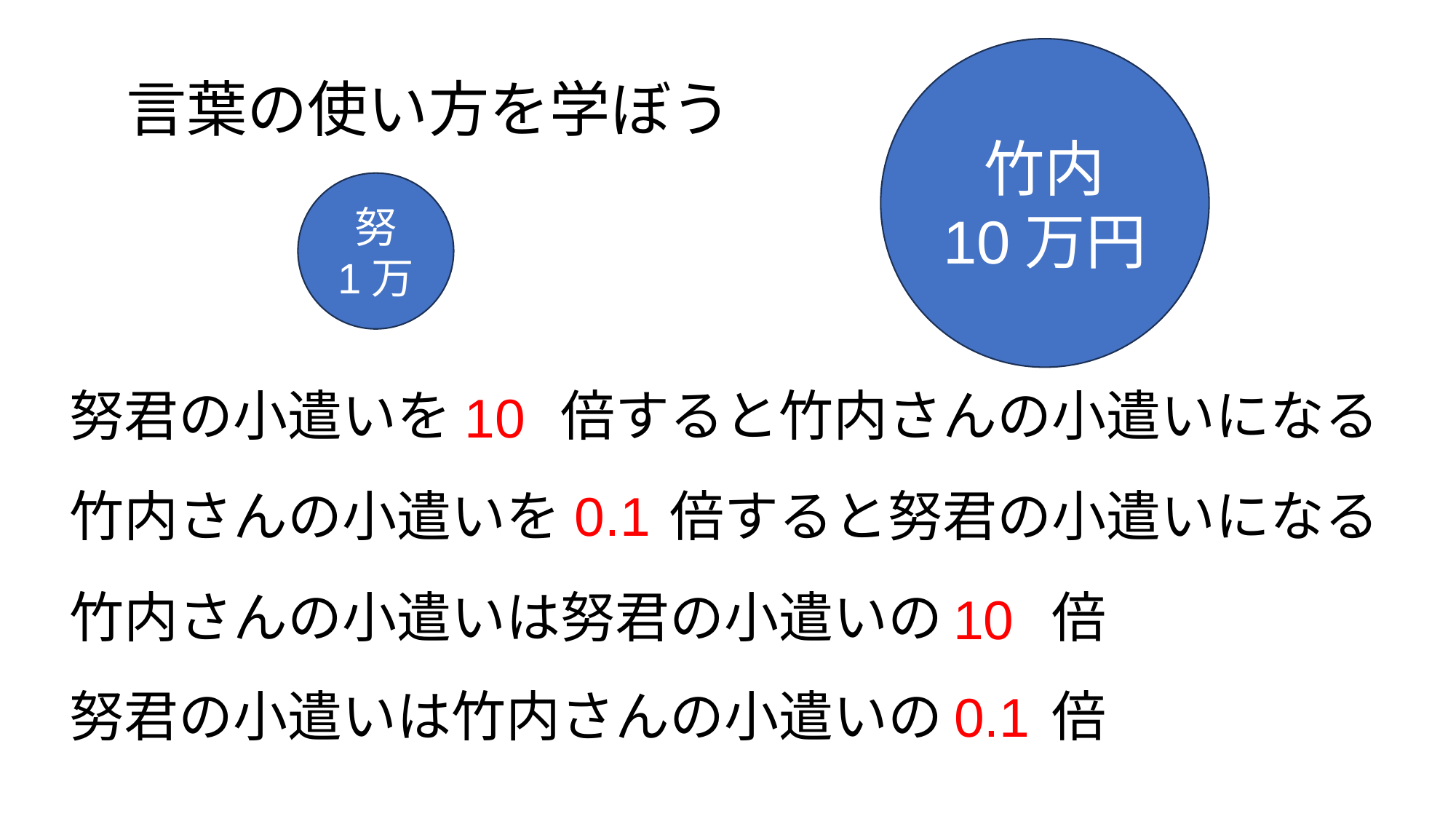

竹内
10万円
言葉の使い方を学ぼう
努
1万
努君の小遣いを　　倍すると竹内さんの小遣いになる
10
0.1
竹内さんの小遣いを　　倍すると努君の小遣いになる
竹内さんの小遣いは努君の小遣いの　　倍
10
努君の小遣いは竹内さんの小遣いの　　倍
0.1